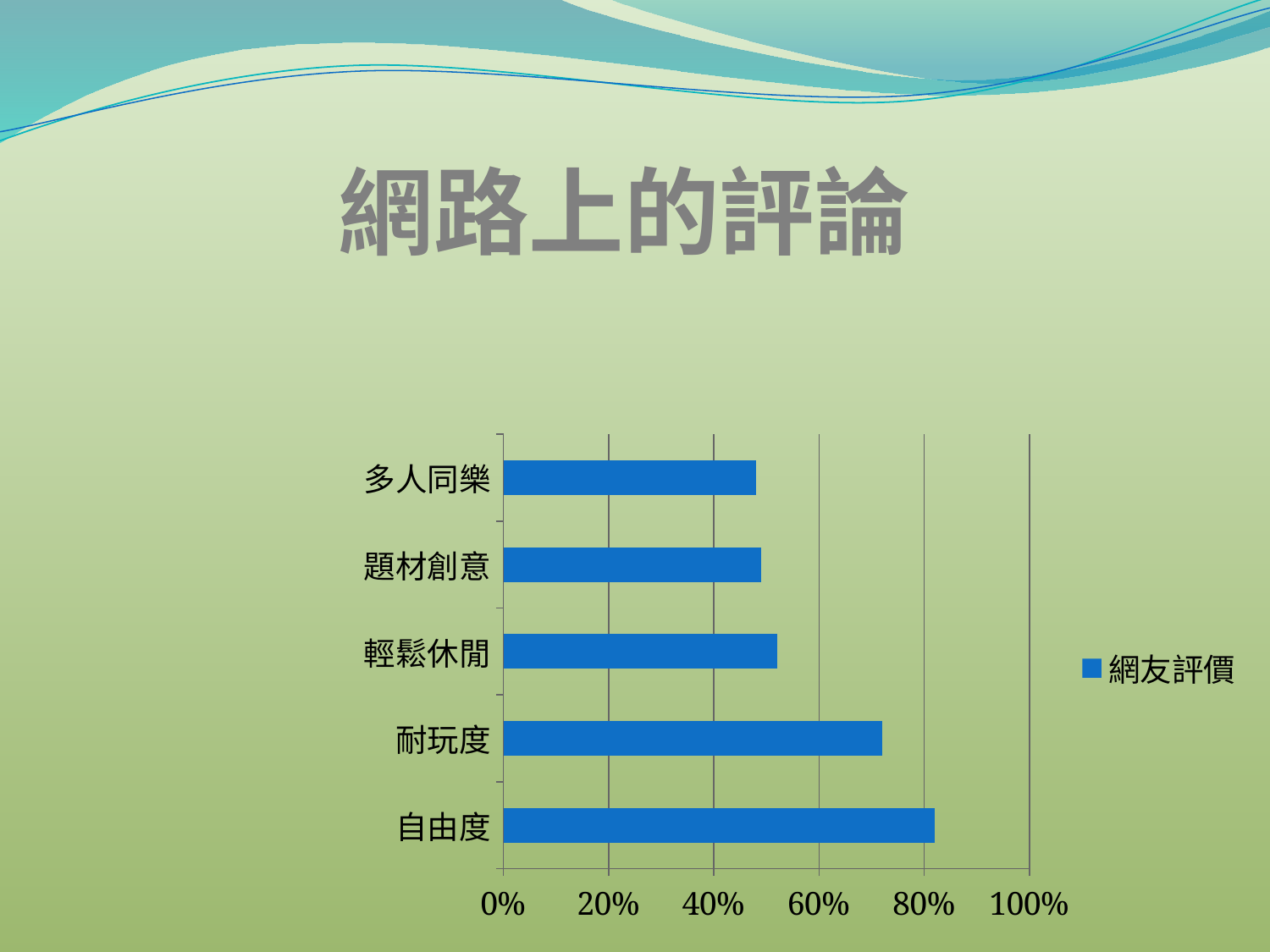

網路上的評論

### Chart

| Category | 網友評價 |
|---|---|
| 自由度 | 0.8200000000000003 |
| 耐玩度 | 0.7200000000000003 |
| 輕鬆休閒 | 0.52 |
| 題材創意 | 0.49000000000000016 |
| 多人同樂 | 0.48000000000000015 |